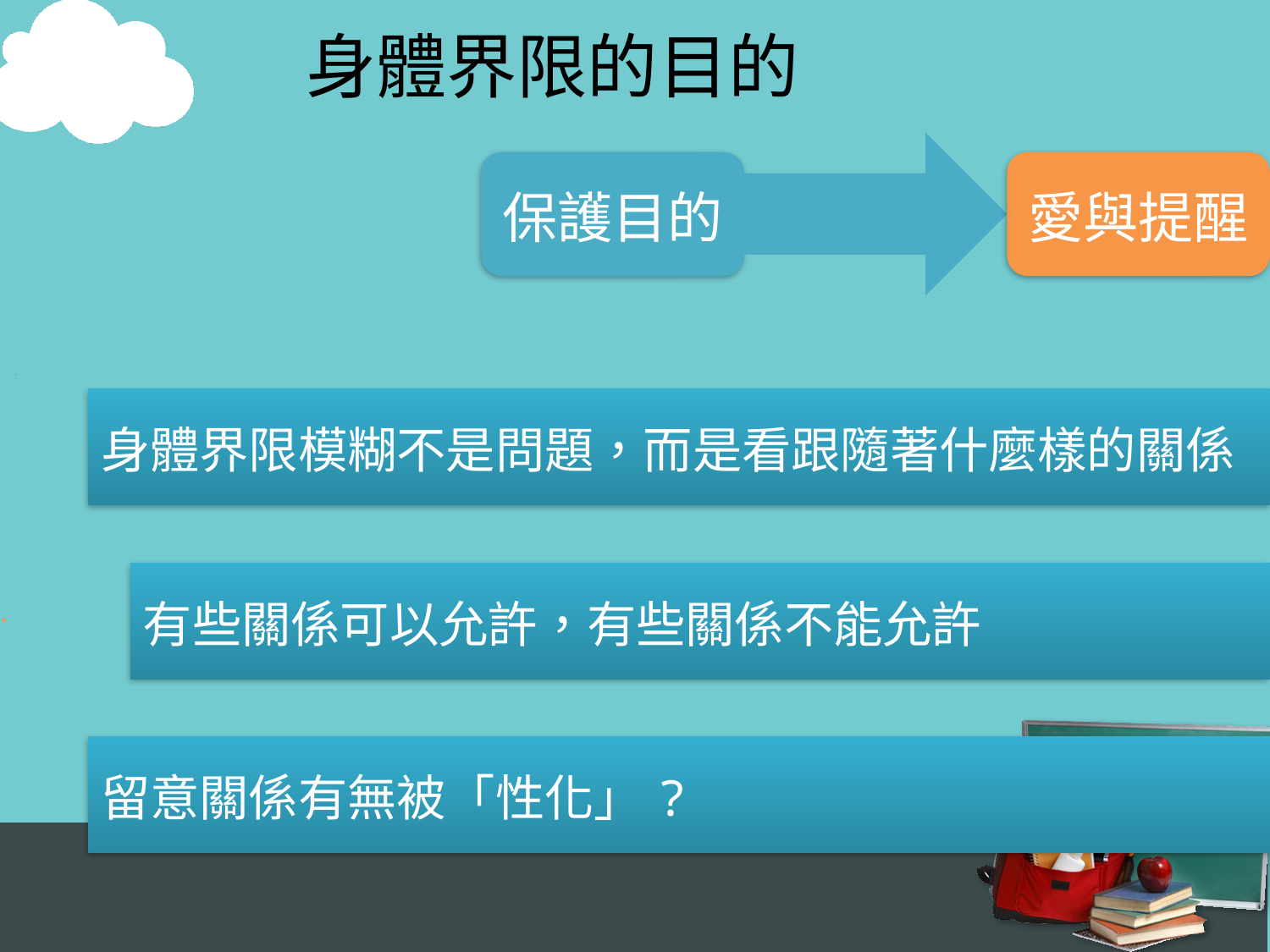

# 身體界限的目的
保護目的
愛與提醒
身體界限模糊不是問題，而是看跟隨著什麼樣的關係
有些關係可以允許，有些關係不能允許
留意關係有無被「性化」?